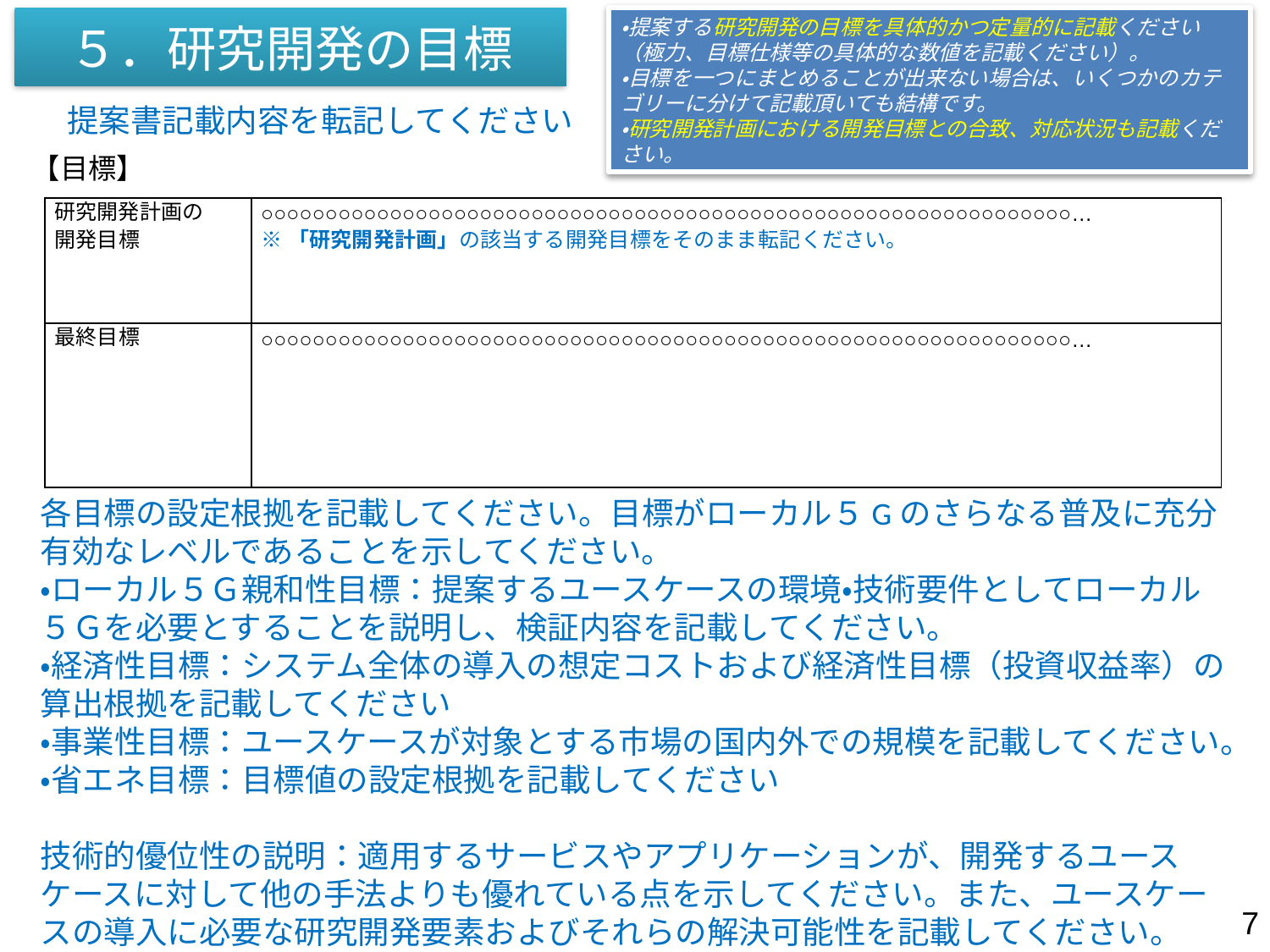

・提案する研究開発の目標を具体的かつ定量的に記載ください（極力、目標仕様等の具体的な数値を記載ください）。
・目標を一つにまとめることが出来ない場合は、いくつかのカテゴリーに分けて記載頂いても結構です。
・研究開発計画における開発目標との合致、対応状況も記載ください。
５．研究開発の目標
提案書記載内容を転記してください
【目標】
| 研究開発計画の 開発目標 | ○○○○○○○○○○○○○○○○○○○○○○○○○○○○○○○○○○○○○○○○○○○○○○○○○○○○○○○○○○○○○○○… ※「研究開発計画」の該当する開発目標をそのまま転記ください。 |
| --- | --- |
| 最終目標 | ○○○○○○○○○○○○○○○○○○○○○○○○○○○○○○○○○○○○○○○○○○○○○○○○○○○○○○○○○○○○○○○… |
各目標の設定根拠を記載してください。目標がローカル５Gのさらなる普及に充分有効なレベルであることを示してください。
・ローカル５Ｇ親和性目標：提案するユースケースの環境・技術要件としてローカル５Ｇを必要とすることを説明し、検証内容を記載してください。
・経済性目標：システム全体の導入の想定コストおよび経済性目標（投資収益率）の算出根拠を記載してください
・事業性目標：ユースケースが対象とする市場の国内外での規模を記載してください。
・省エネ目標：目標値の設定根拠を記載してください

技術的優位性の説明：適用するサービスやアプリケーションが、開発するユースケースに対して他の手法よりも優れている点を示してください。また、ユースケースの導入に必要な研究開発要素およびそれらの解決可能性を記載してください。
7